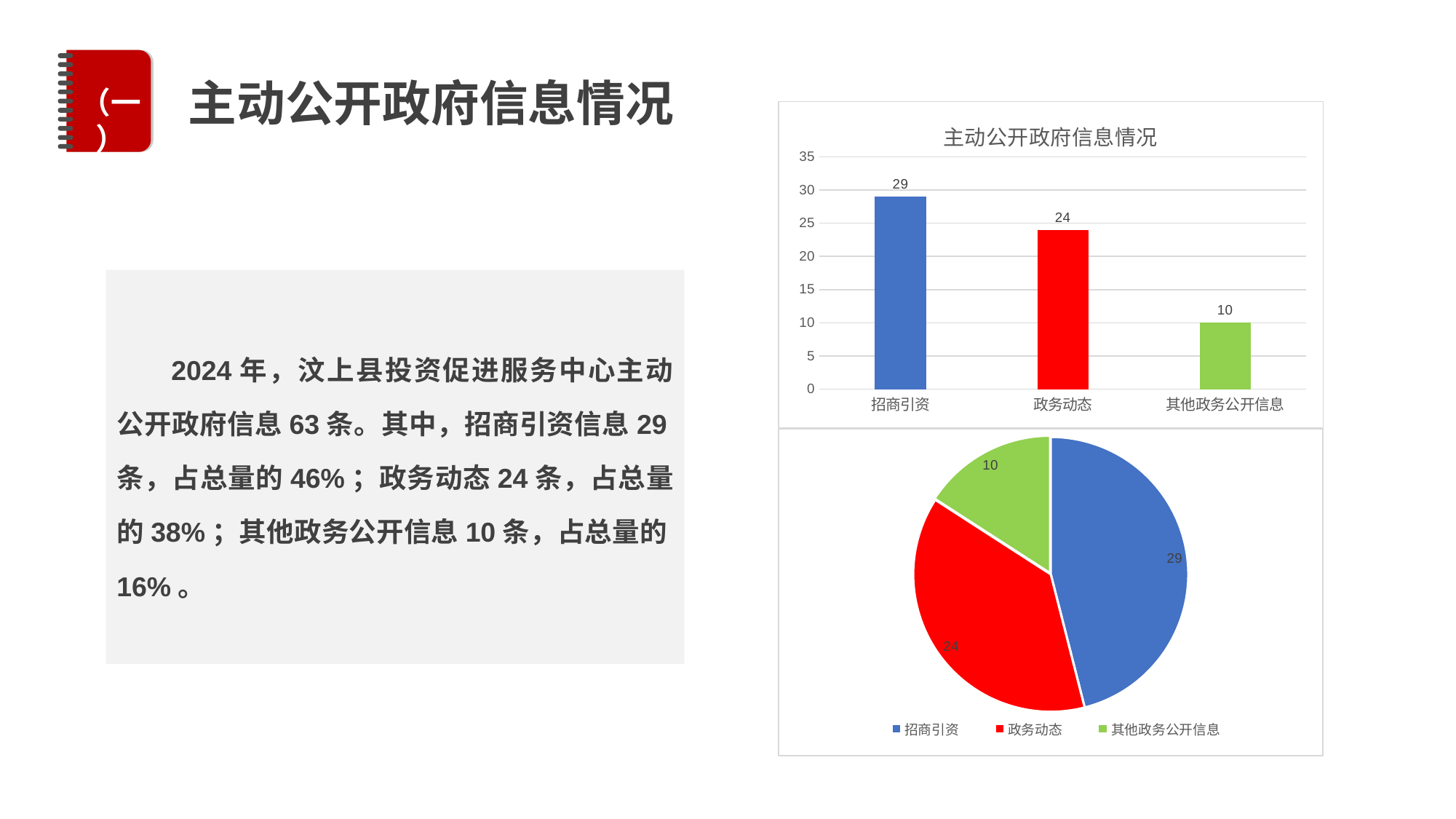

（一）
主动公开政府信息情况

### Chart: 主动公开政府信息情况

| Category |  |
|---|---|
| 招商引资 | 29.0 |
| 政务动态 | 24.0 |
| 其他政务公开信息 | 10.0 |
2024年，汶上县投资促进服务中心主动公开政府信息63条。其中，招商引资信息29条，占总量的46%；政务动态24条，占总量的38%；其他政务公开信息10条，占总量的16%。

### Chart

| Category |  |
|---|---|
| 招商引资 | 29.0 |
| 政务动态 | 24.0 |
| 其他政务公开信息 | 10.0 |